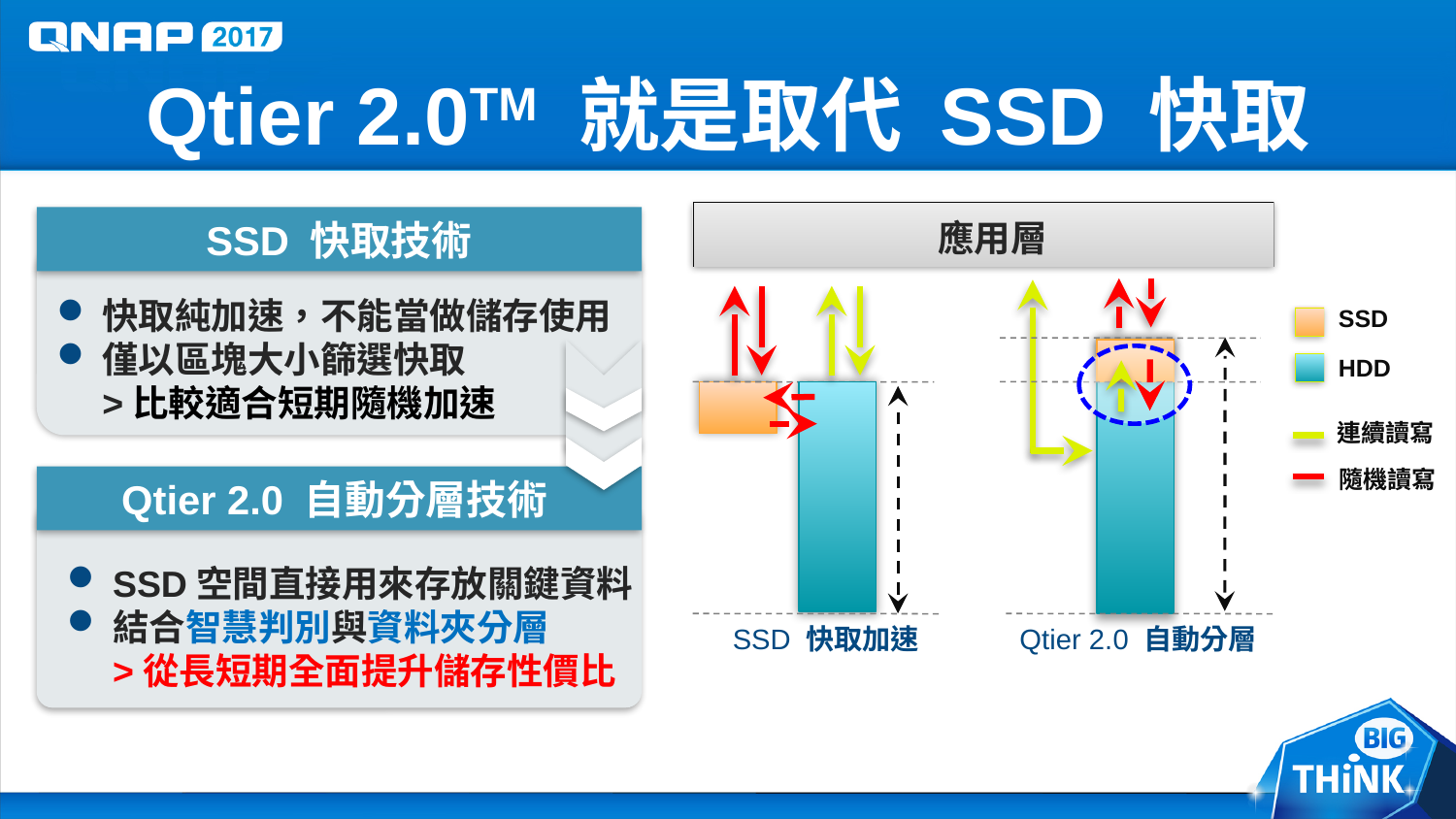

# Qtier 2.0TM 就是取代 SSD 快取

SSD 快取技術
應用層

快取純加速，不能當做儲存使用
僅以區塊大小篩選快取
>比較適合短期隨機加速
SSD

HDD

連續讀寫

隨機讀寫
Qtier 2.0 自動分層技術

SSD空間直接用來存放關鍵資料
結合智慧判別與資料夾分層
>從長短期全面提升儲存性價比
Qtier 2.0 自動分層
SSD 快取加速